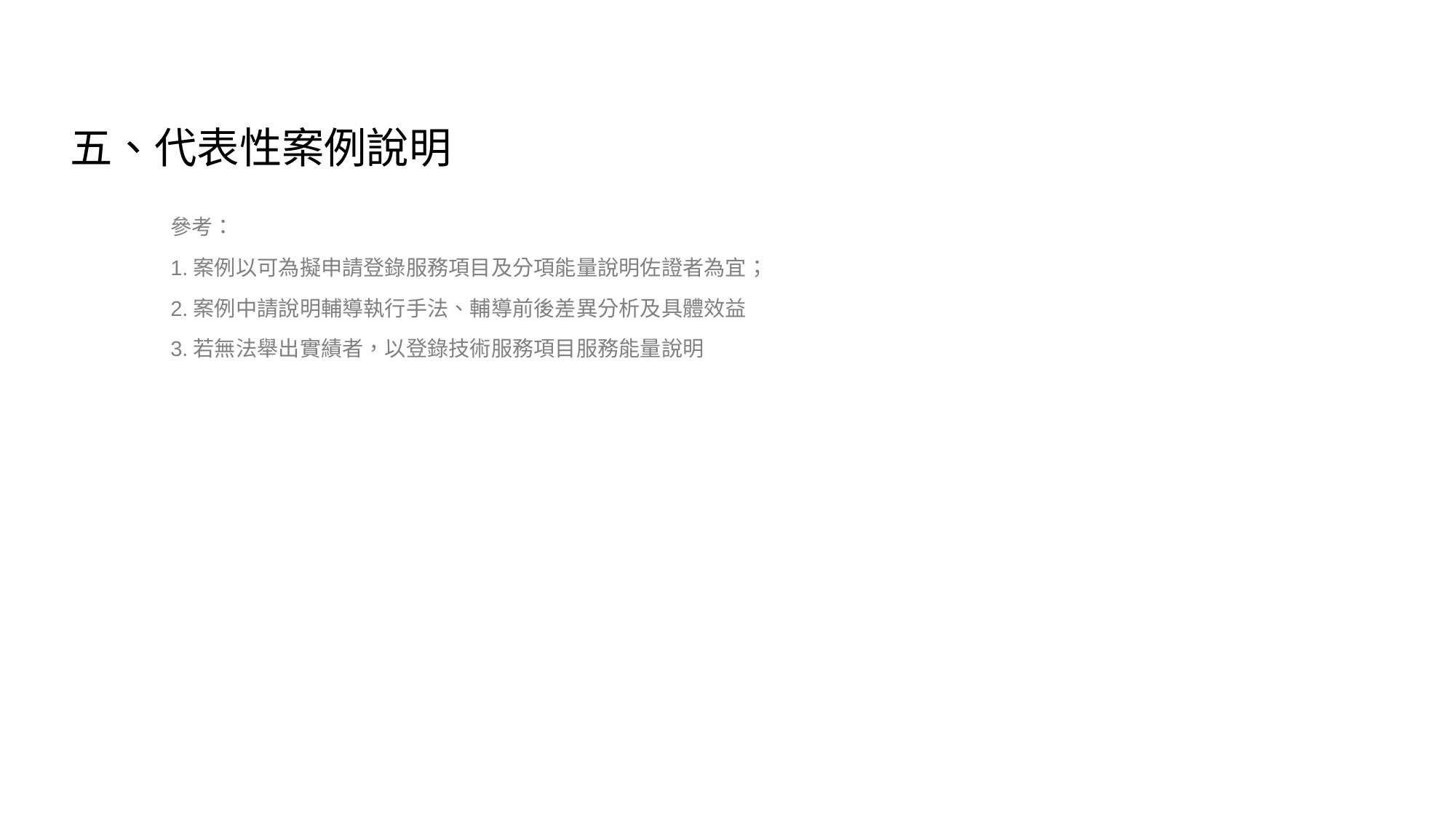

五、代表性案例說明
參考：
1.案例以可為擬申請登錄服務項目及分項能量說明佐證者為宜；
2.案例中請說明輔導執行手法、輔導前後差異分析及具體效益
3.若無法舉出實績者，以登錄技術服務項目服務能量說明